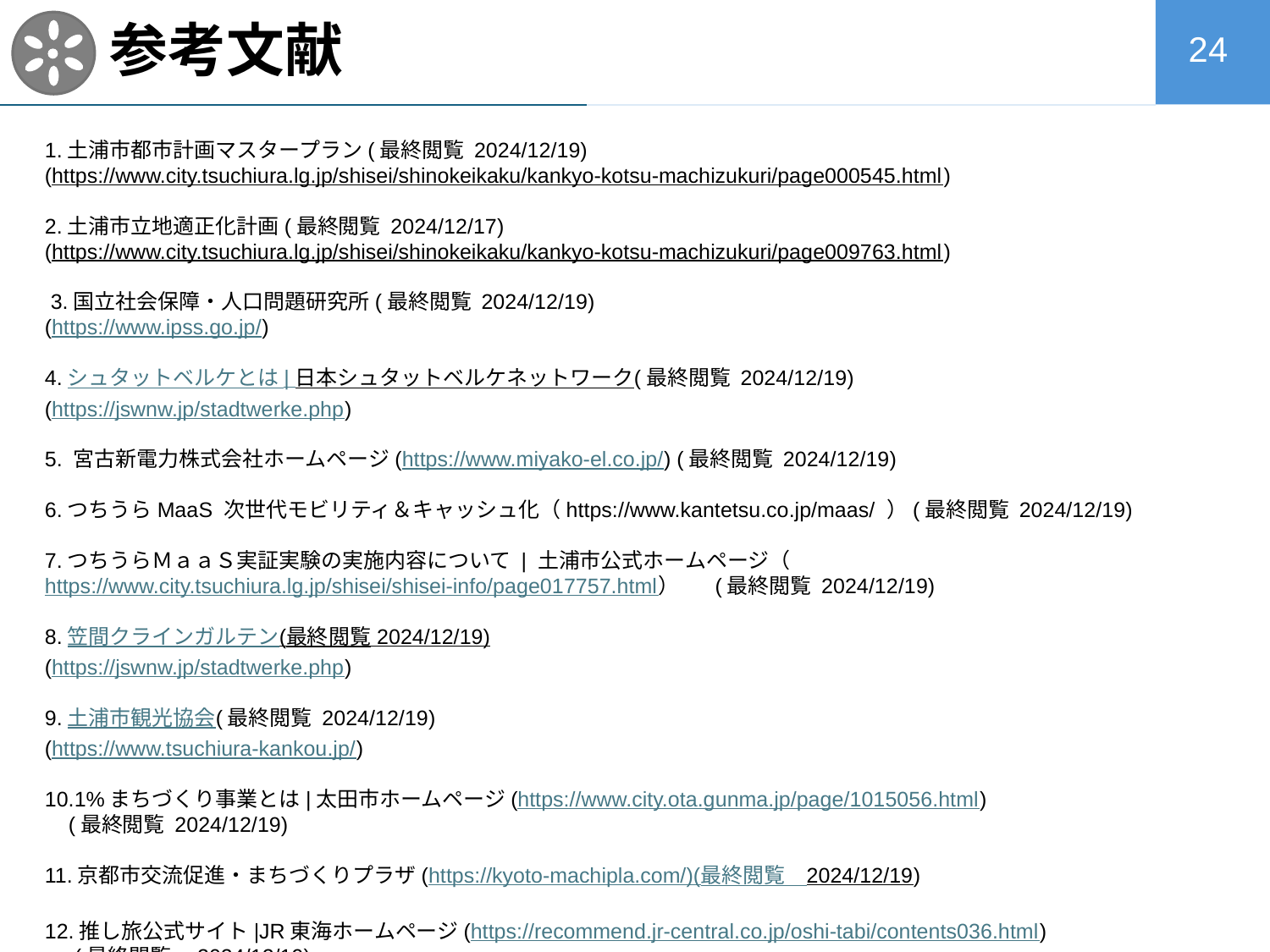

# 参考文献
24
1.土浦市都市計画マスタープラン(最終閲覧 2024/12/19)
(https://www.city.tsuchiura.lg.jp/shisei/shinokeikaku/kankyo-kotsu-machizukuri/page000545.html)

2.土浦市立地適正化計画(最終閲覧 2024/12/17)
(https://www.city.tsuchiura.lg.jp/shisei/shinokeikaku/kankyo-kotsu-machizukuri/page009763.html)

 3.国立社会保障・人口問題研究所(最終閲覧 2024/12/19)
(https://www.ipss.go.jp/)

4.シュタットベルケとは | 日本シュタットベルケネットワーク(最終閲覧 2024/12/19)
(https://jswnw.jp/stadtwerke.php)

5. 宮古新電力株式会社ホームページ(https://www.miyako-el.co.jp/) (最終閲覧 2024/12/19)

6.つちうらMaaS 次世代モビリティ＆キャッシュ化（https://www.kantetsu.co.jp/maas/ ）(最終閲覧 2024/12/19)

7.つちうらＭａａＳ実証実験の実施内容について | 土浦市公式ホームページ（https://www.city.tsuchiura.lg.jp/shisei/shisei-info/page017757.html）　  (最終閲覧 2024/12/19)
8.笠間クラインガルテン(最終閲覧 2024/12/19)
(https://jswnw.jp/stadtwerke.php)

9.土浦市観光協会(最終閲覧 2024/12/19)
(https://www.tsuchiura-kankou.jp/)

10.1%まちづくり事業とは|太田市ホームページ(https://www.city.ota.gunma.jp/page/1015056.html)
    (最終閲覧 2024/12/19)

11.京都市交流促進・まちづくりプラザ(https://kyoto-machipla.com/)(最終閲覧　2024/12/19)

12.推し旅公式サイト|JR東海ホームページ(https://recommend.jr-central.co.jp/oshi-tabi/contents036.html)
     (最終閲覧　2024/12/19)

13.ピカチュウの打ち上げ花火が登場！ - Togetter [トゥギャッター] (https://togetter.com/kiji/2013/08/06/2864)
　(最終閲覧　2024/12/19)